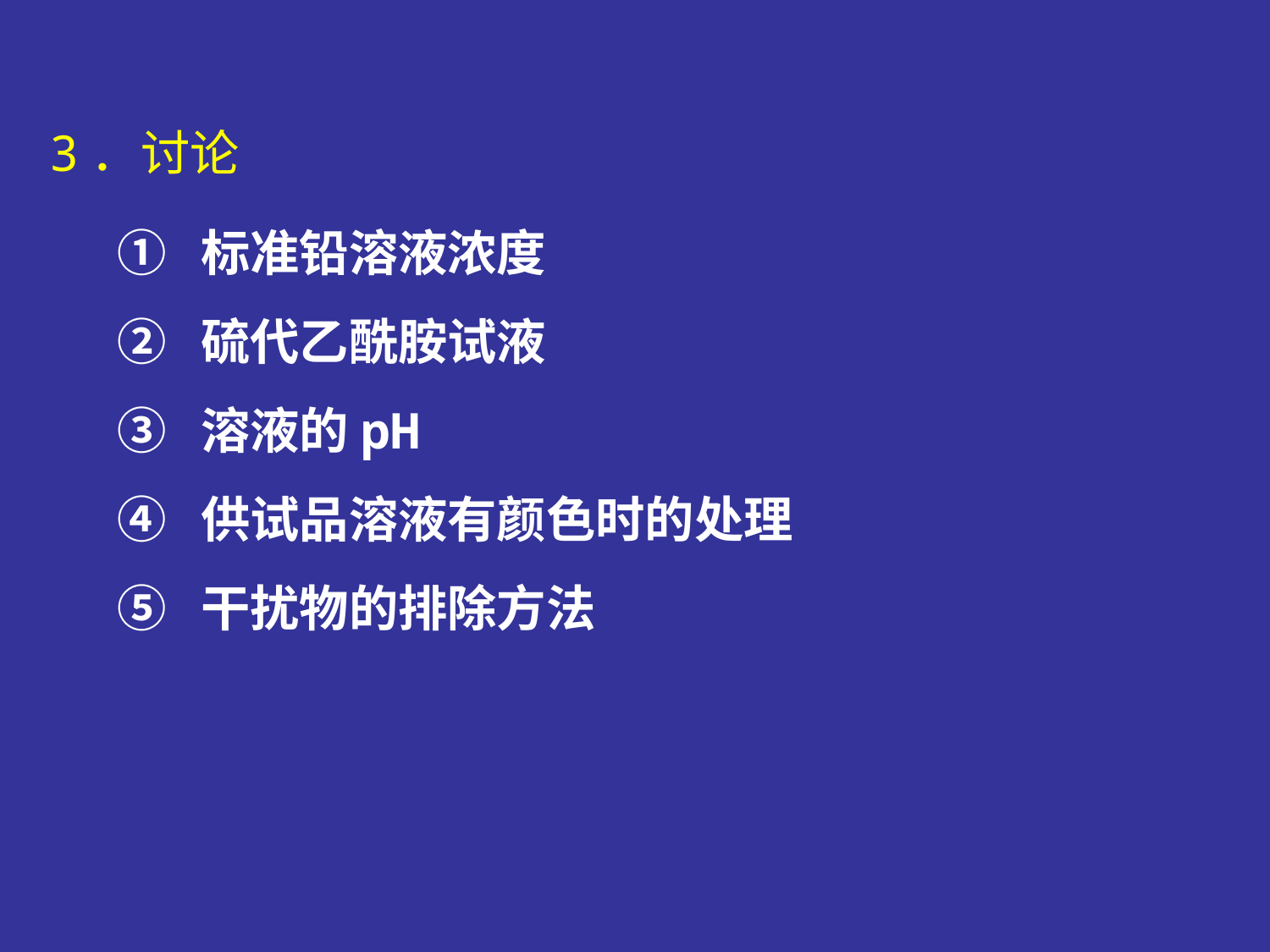

3．讨论
①  标准铅溶液浓度
②  硫代乙酰胺试液
③  溶液的pH
④  供试品溶液有颜色时的处理
⑤  干扰物的排除方法